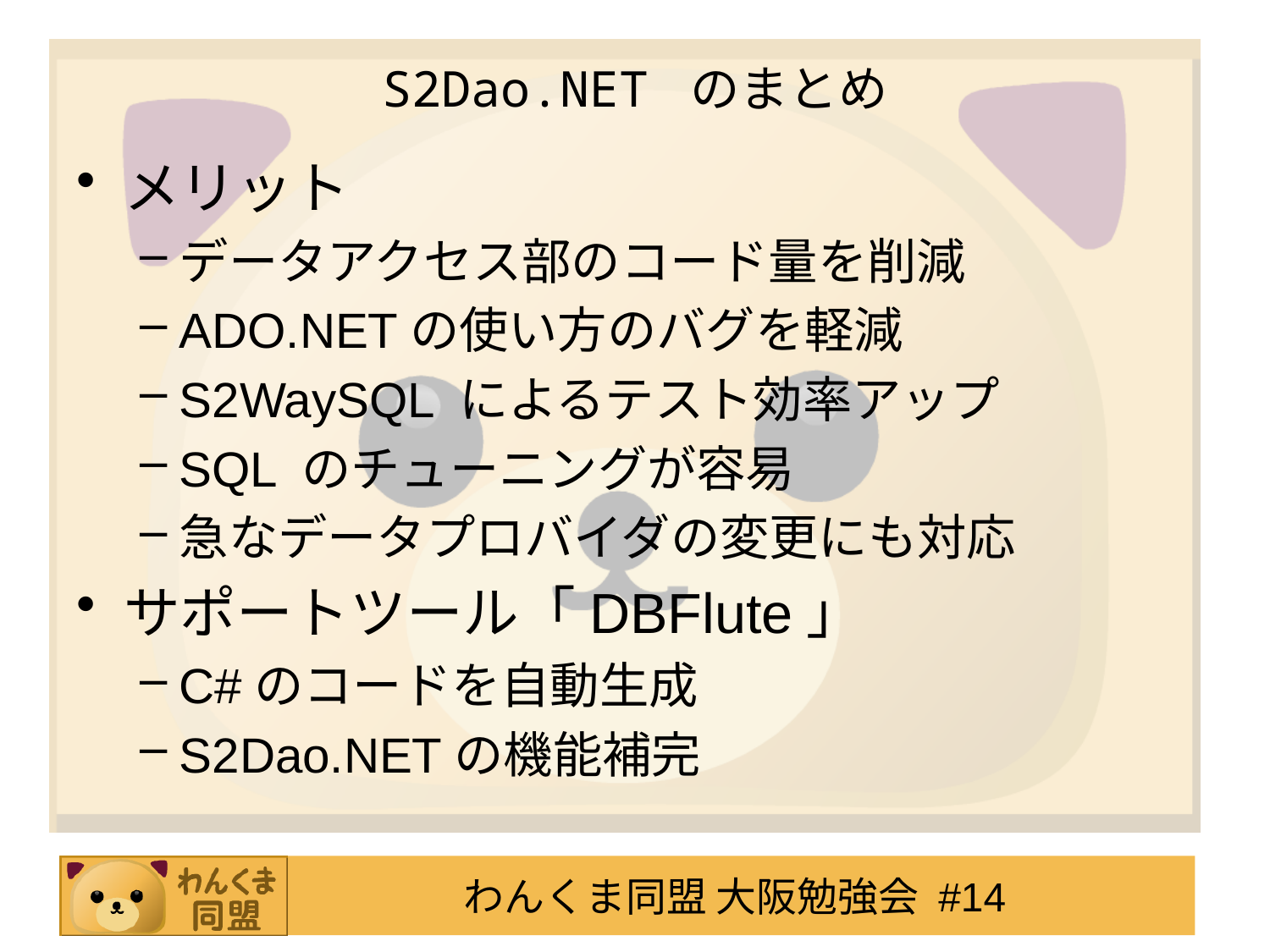

# S2Dao.NET のまとめ
メリット
データアクセス部のコード量を削減
ADO.NETの使い方のバグを軽減
S2WaySQL によるテスト効率アップ
SQL のチューニングが容易
急なデータプロバイダの変更にも対応
サポートツール「DBFlute」
C#のコードを自動生成
S2Dao.NETの機能補完